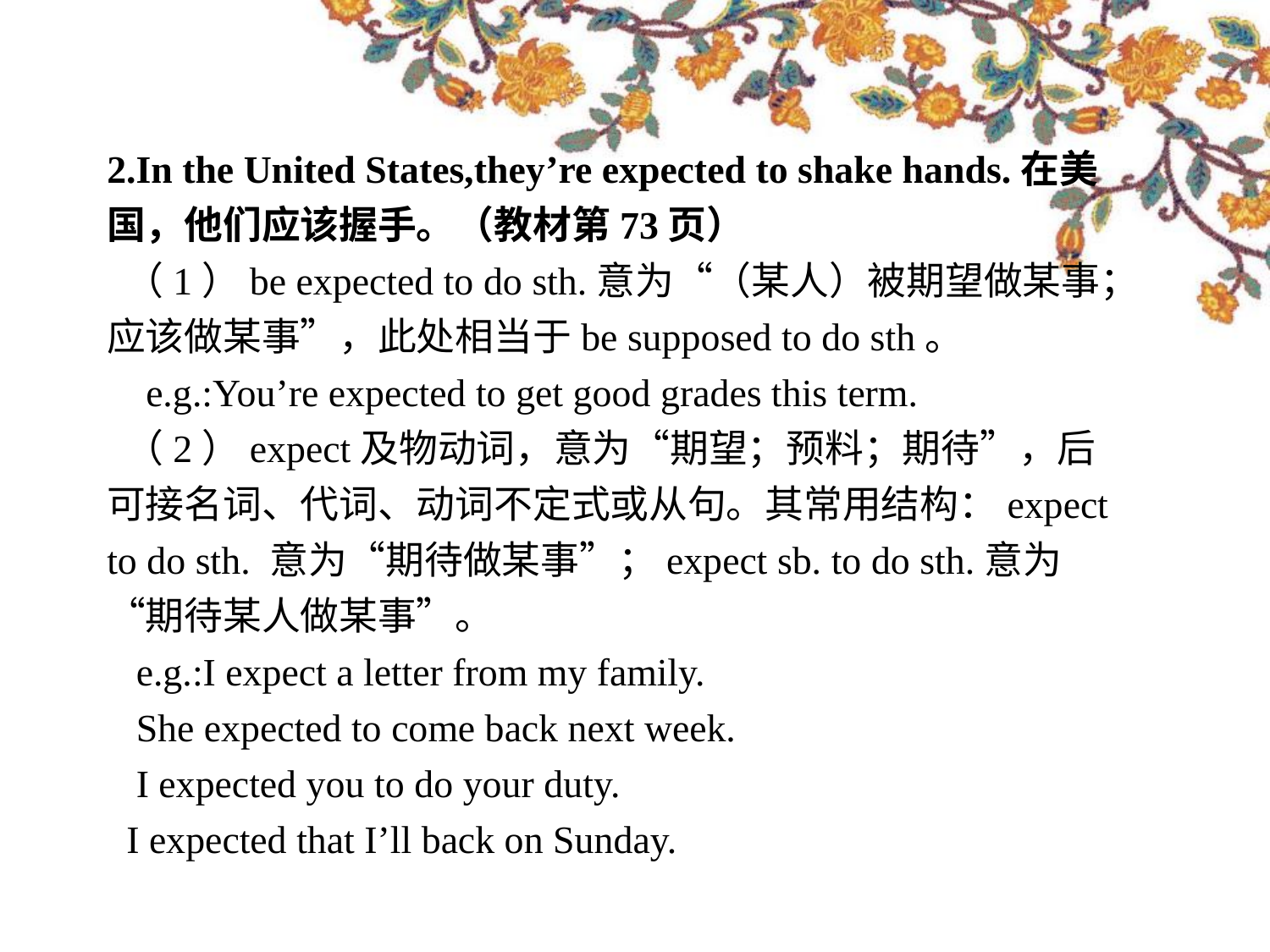

2.In the United States,they’re expected to shake hands.在美国，他们应该握手。（教材第73页）
 （1）be expected to do sth.意为“（某人）被期望做某事；应该做某事”，此处相当于be supposed to do sth。
    e.g.:You’re expected to get good grades this term.
 （2）expect及物动词，意为“期望；预料；期待”，后可接名词、代词、动词不定式或从句。其常用结构：expect to do sth. 意为“期待做某事”；expect sb. to do sth.意为“期待某人做某事”。
   e.g.:I expect a letter from my family.
   She expected to come back next week.
   I expected you to do your duty.
  I expected that I’ll back on Sunday.